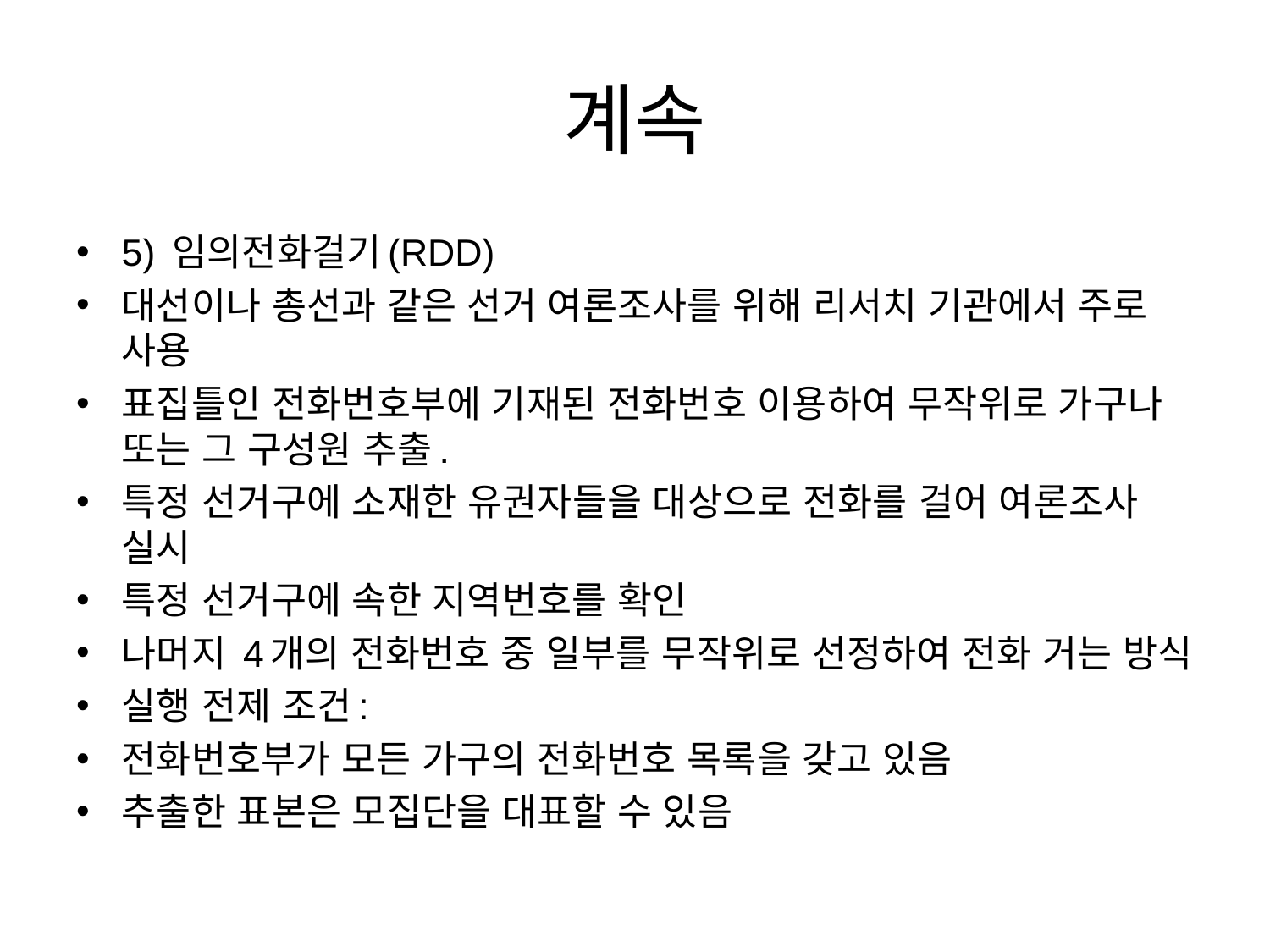

# 계속
5) 임의전화걸기(RDD)
대선이나 총선과 같은 선거 여론조사를 위해 리서치 기관에서 주로 사용
표집틀인 전화번호부에 기재된 전화번호 이용하여 무작위로 가구나 또는 그 구성원 추출.
특정 선거구에 소재한 유권자들을 대상으로 전화를 걸어 여론조사 실시
특정 선거구에 속한 지역번호를 확인
나머지 4개의 전화번호 중 일부를 무작위로 선정하여 전화 거는 방식
실행 전제 조건:
전화번호부가 모든 가구의 전화번호 목록을 갖고 있음
추출한 표본은 모집단을 대표할 수 있음